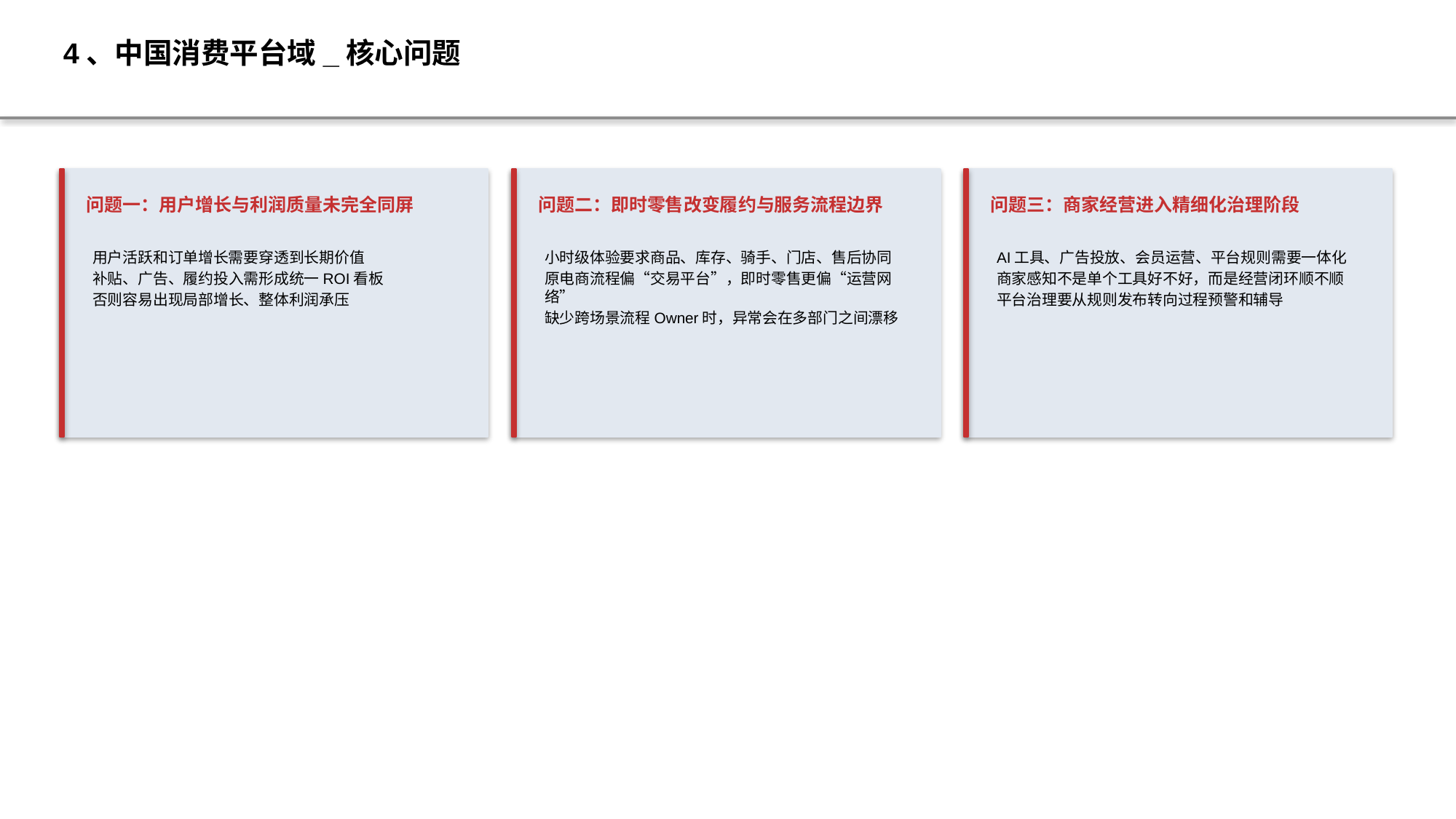

4、中国消费平台域_核心问题

问题一：用户增长与利润质量未完全同屏
问题二：即时零售改变履约与服务流程边界
问题三：商家经营进入精细化治理阶段
用户活跃和订单增长需要穿透到长期价值
补贴、广告、履约投入需形成统一ROI看板
否则容易出现局部增长、整体利润承压
小时级体验要求商品、库存、骑手、门店、售后协同
原电商流程偏“交易平台”，即时零售更偏“运营网络”
缺少跨场景流程Owner时，异常会在多部门之间漂移
AI工具、广告投放、会员运营、平台规则需要一体化
商家感知不是单个工具好不好，而是经营闭环顺不顺
平台治理要从规则发布转向过程预警和辅导